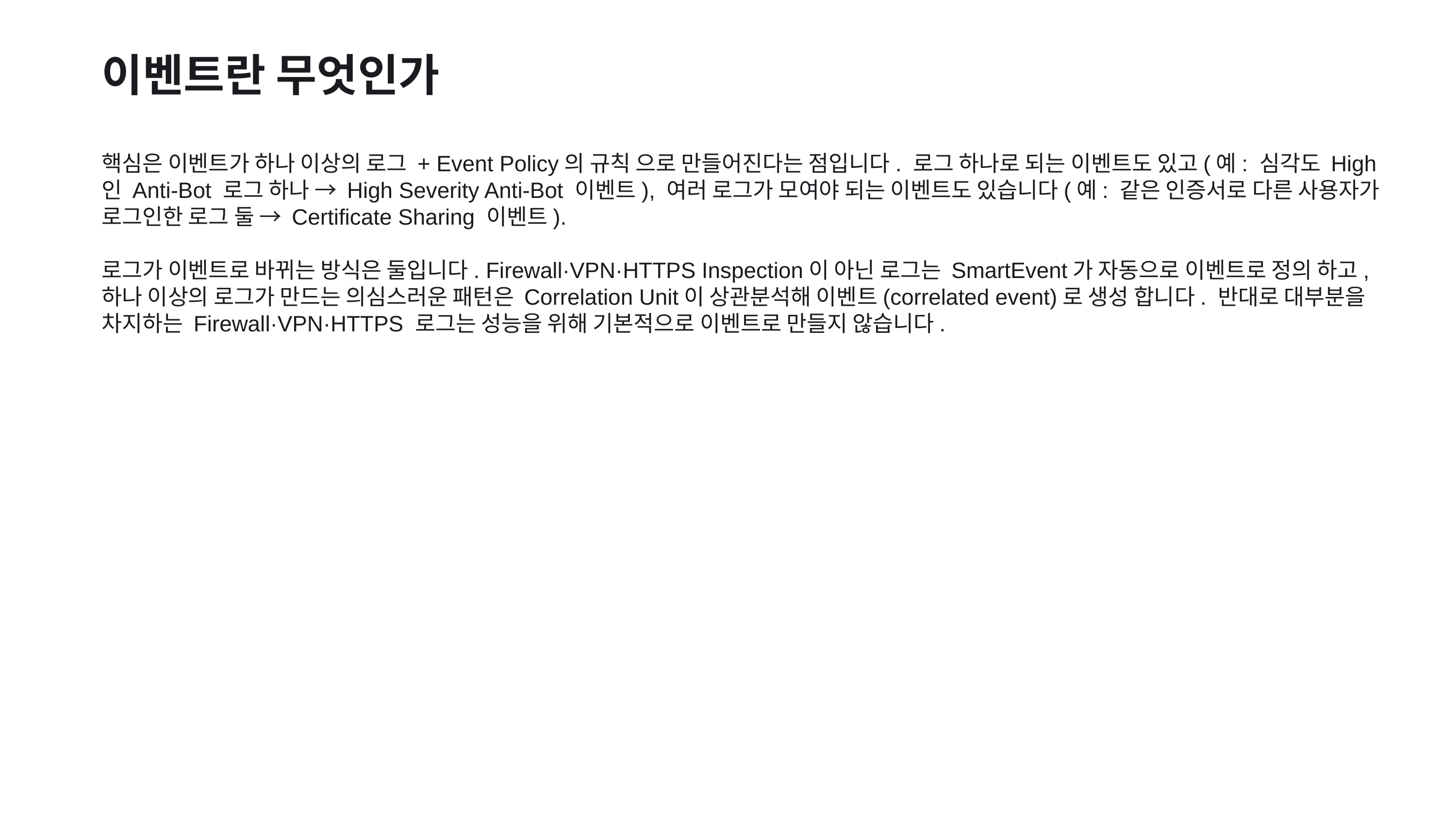

이벤트란 무엇인가
핵심은 이벤트가 하나 이상의 로그 + Event Policy의 규칙 으로 만들어진다는 점입니다. 로그 하나로 되는 이벤트도 있고(예: 심각도 High인 Anti-Bot 로그 하나 → High Severity Anti-Bot 이벤트), 여러 로그가 모여야 되는 이벤트도 있습니다(예: 같은 인증서로 다른 사용자가 로그인한 로그 둘 → Certificate Sharing 이벤트).

로그가 이벤트로 바뀌는 방식은 둘입니다. Firewall·VPN·HTTPS Inspection이 아닌 로그는 SmartEvent가 자동으로 이벤트로 정의 하고, 하나 이상의 로그가 만드는 의심스러운 패턴은 Correlation Unit이 상관분석해 이벤트(correlated event)로 생성 합니다. 반대로 대부분을 차지하는 Firewall·VPN·HTTPS 로그는 성능을 위해 기본적으로 이벤트로 만들지 않습니다.